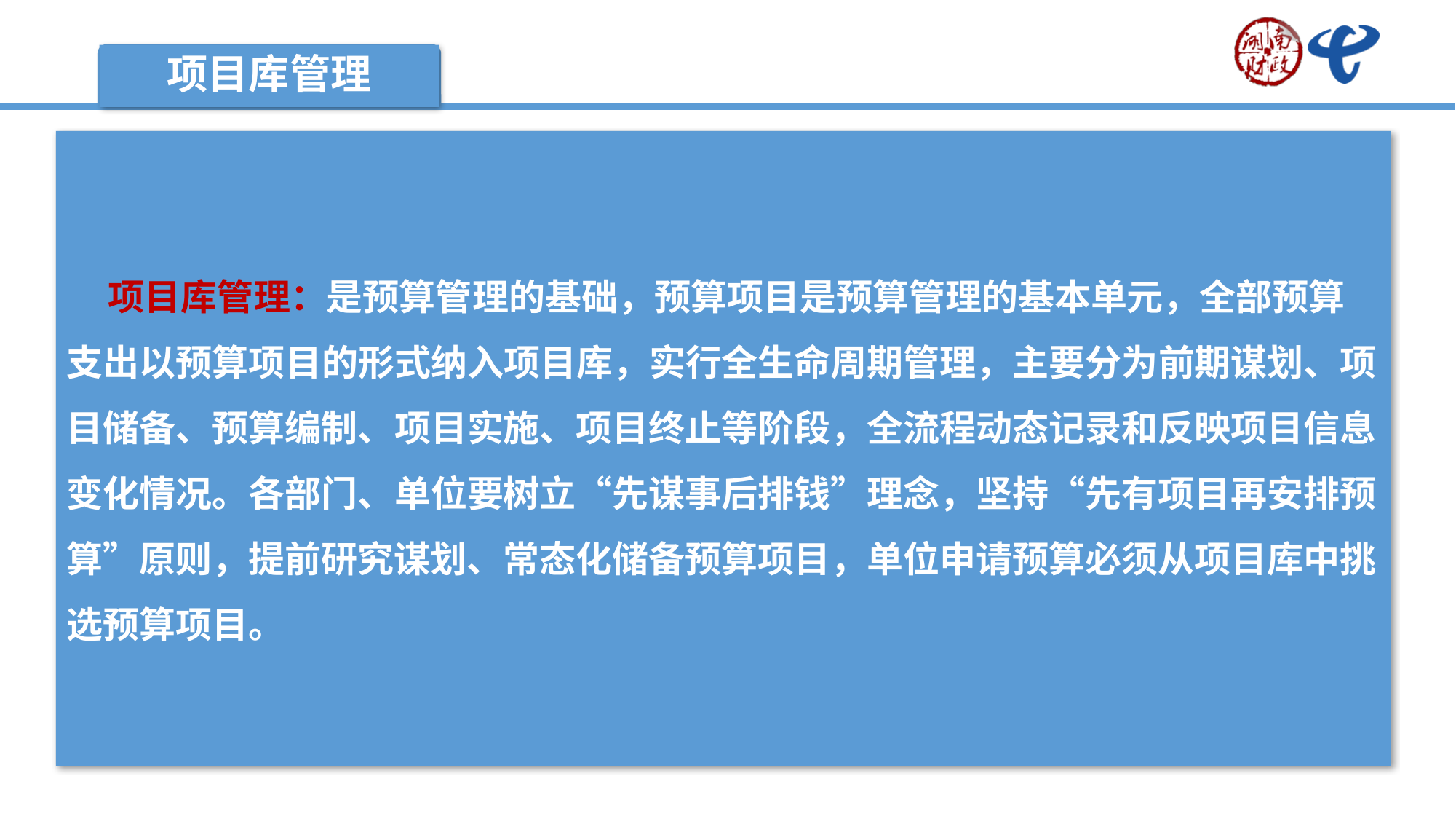

项目库管理
    项目库管理：是预算管理的基础，预算项目是预算管理的基本单元，全部预算支出以预算项目的形式纳入项目库，实行全生命周期管理，主要分为前期谋划、项目储备、预算编制、项目实施、项目终止等阶段，全流程动态记录和反映项目信息变化情况。各部门、单位要树立“先谋事后排钱”理念，坚持“先有项目再安排预算”原则，提前研究谋划、常态化储备预算项目，单位申请预算必须从项目库中挑选预算项目。